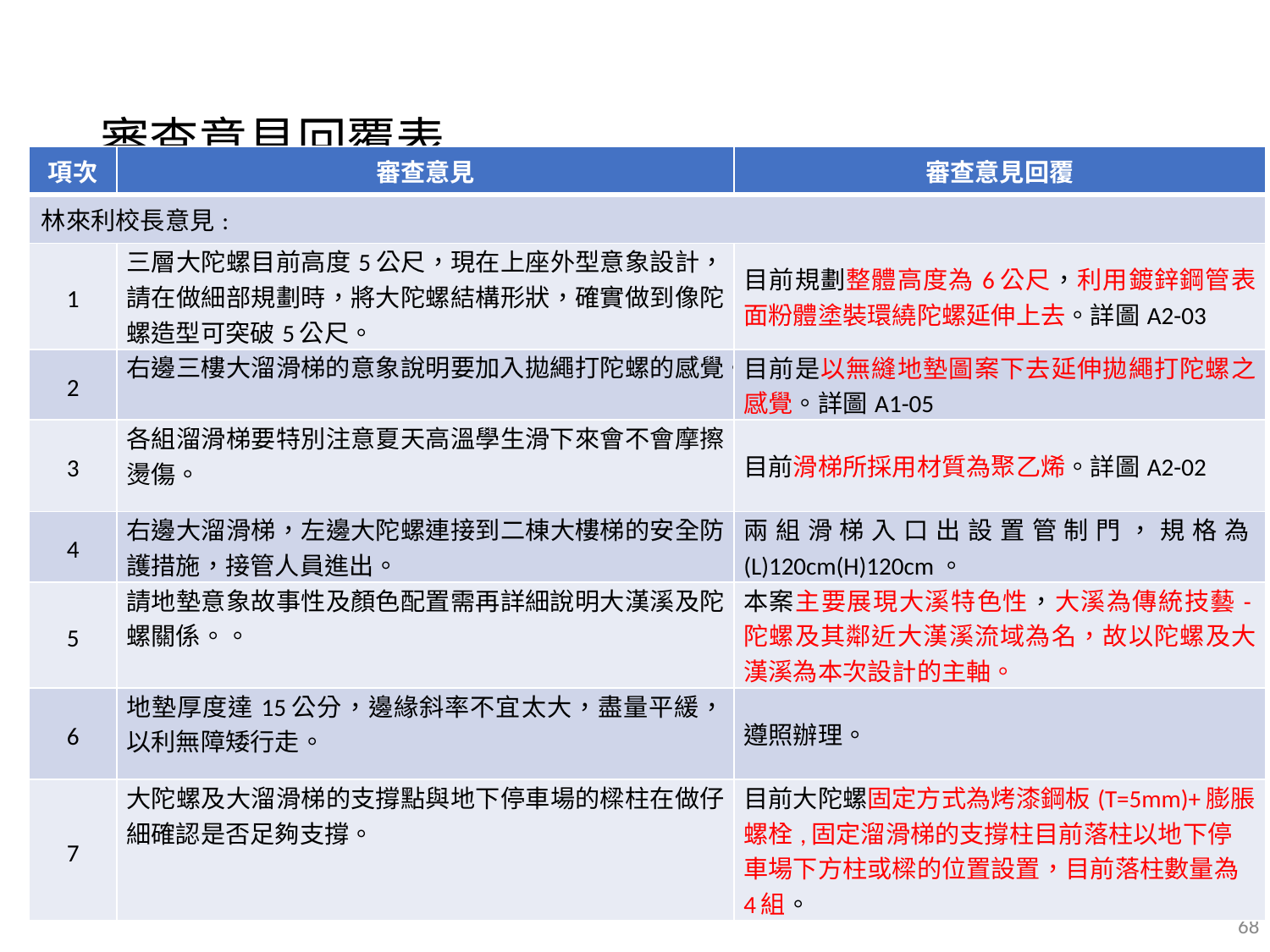

# 審查意見回覆表
| 項次 | 審查意見 | 審查意見回覆 |
| --- | --- | --- |
| 林來利校長意見: |  |  |
| 1 | 三層大陀螺目前高度5公尺，現在上座外型意象設計，請在做細部規劃時，將大陀螺結構形狀，確實做到像陀螺造型可突破5公尺。 | 目前規劃整體高度為6公尺，利用鍍鋅鋼管表面粉體塗裝環繞陀螺延伸上去。詳圖A2-03 |
| 2 | 右邊三樓大溜滑梯的意象說明要加入拋繩打陀螺的感覺。 | 目前是以無縫地墊圖案下去延伸拋繩打陀螺之感覺。詳圖A1-05 |
| 3 | 各組溜滑梯要特別注意夏天高溫學生滑下來會不會摩擦燙傷。 | 目前滑梯所採用材質為聚乙烯。詳圖A2-02 |
| 4 | 右邊大溜滑梯，左邊大陀螺連接到二棟大樓梯的安全防護措施，接管人員進出。 | 兩組滑梯入口出設置管制門，規格為(L)120cm(H)120cm。 |
| 5 | 請地墊意象故事性及顏色配置需再詳細說明大漢溪及陀螺關係。。 | 本案主要展現大溪特色性，大溪為傳統技藝-陀螺及其鄰近大漢溪流域為名，故以陀螺及大漢溪為本次設計的主軸。 |
| 6 | 地墊厚度達15公分，邊緣斜率不宜太大，盡量平緩，以利無障矮行走。 | 遵照辦理。 |
| 7 | 大陀螺及大溜滑梯的支撐點與地下停車場的樑柱在做仔細確認是否足夠支撐。 | 目前大陀螺固定方式為烤漆鋼板(T=5mm)+膨脹螺栓,固定溜滑梯的支撐柱目前落柱以地下停車場下方柱或樑的位置設置，目前落柱數量為4組。 |
68